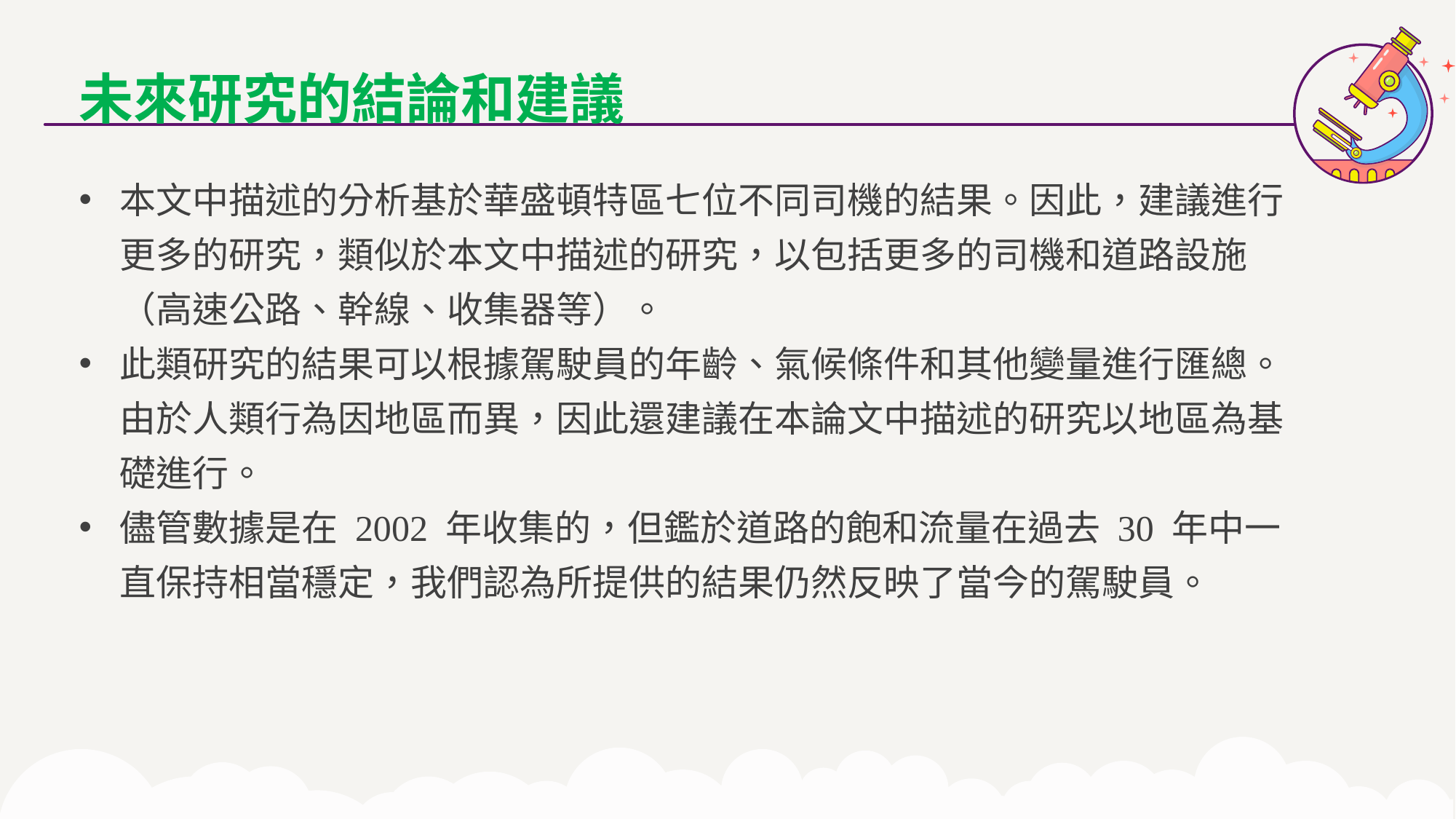

未來研究的結論和建議

本文中描述的分析基於華盛頓特區七位不同司機的結果。因此，建議進行更多的研究，類似於本文中描述的研究，以包括更多的司機和道路設施（高速公路、幹線、收集器等）。
此類研究的結果可以根據駕駛員的年齡、氣候條件和其他變量進行匯總。由於人類行為因地區而異，因此還建議在本論文中描述的研究以地區為基礎進行。
儘管數據是在 2002 年收集的，但鑑於道路的飽和流量在過去 30 年中一直保持相當穩定，我們認為所提供的結果仍然反映了當今的駕駛員。